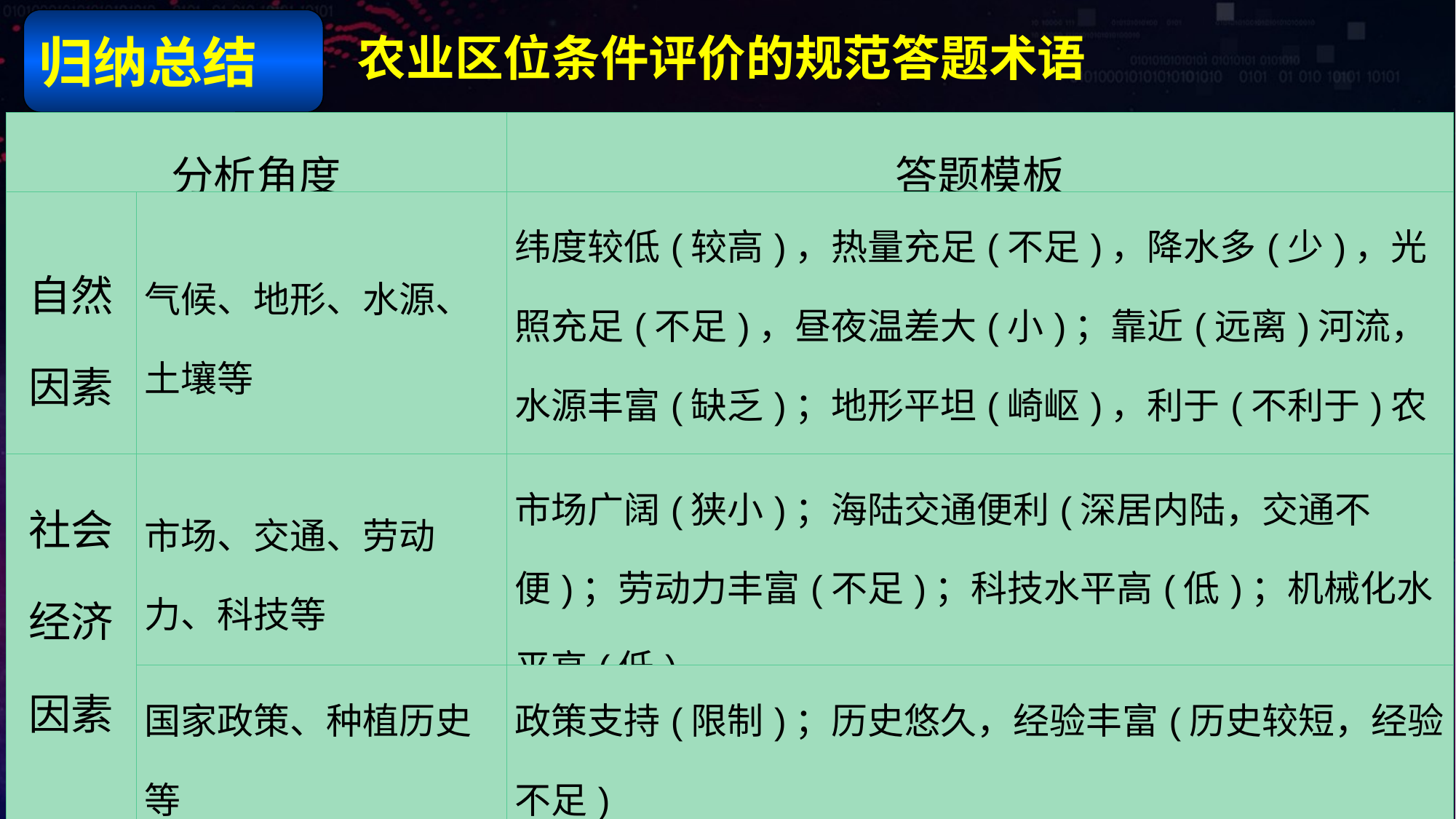

农业区位条件评价的规范答题术语
归纳总结
| 分析角度 |  | 答题模板 |
| --- | --- | --- |
| 自然因素 | 气候、地形、水源、土壤等 | 纬度较低(较高)，热量充足(不足)，降水多(少)，光照充足(不足)，昼夜温差大(小)；靠近(远离)河流，水源丰富(缺乏)；地形平坦(崎岖)，利于(不利于)农耕；土壤肥沃(贫瘠) |
| 社会经济因素 | 市场、交通、劳动力、科技等 | 市场广阔(狭小)；海陆交通便利(深居内陆，交通不便)；劳动力丰富(不足)；科技水平高(低)；机械化水平高(低) |
|  | 国家政策、种植历史等 | 政策支持(限制)；历史悠久，经验丰富(历史较短，经验不足) |